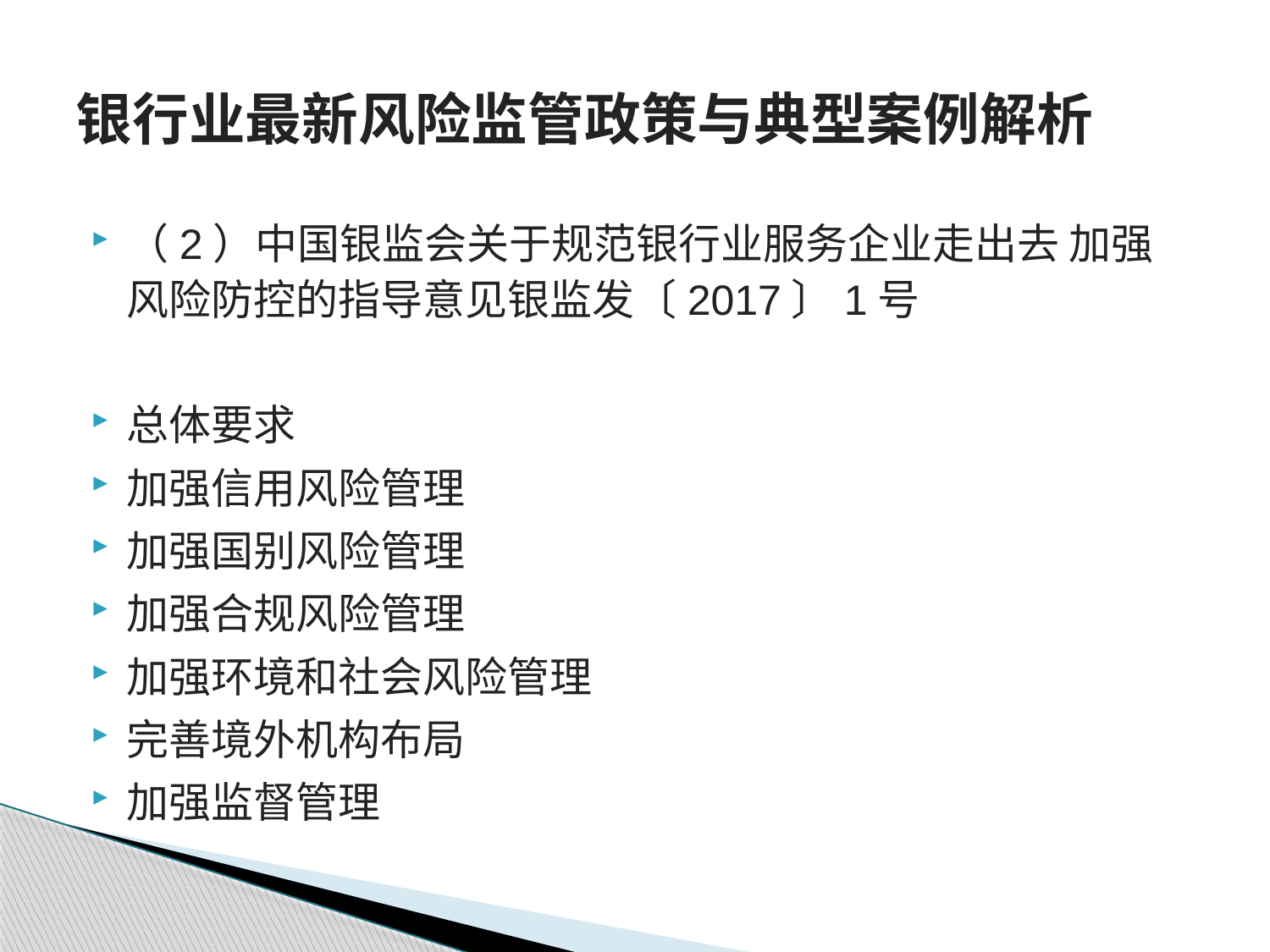

# 银行业最新风险监管政策与典型案例解析
（2）中国银监会关于规范银行业服务企业走出去 加强风险防控的指导意见银监发〔2017〕1号

总体要求
加强信用风险管理
加强国别风险管理
加强合规风险管理
加强环境和社会风险管理
完善境外机构布局
加强监督管理